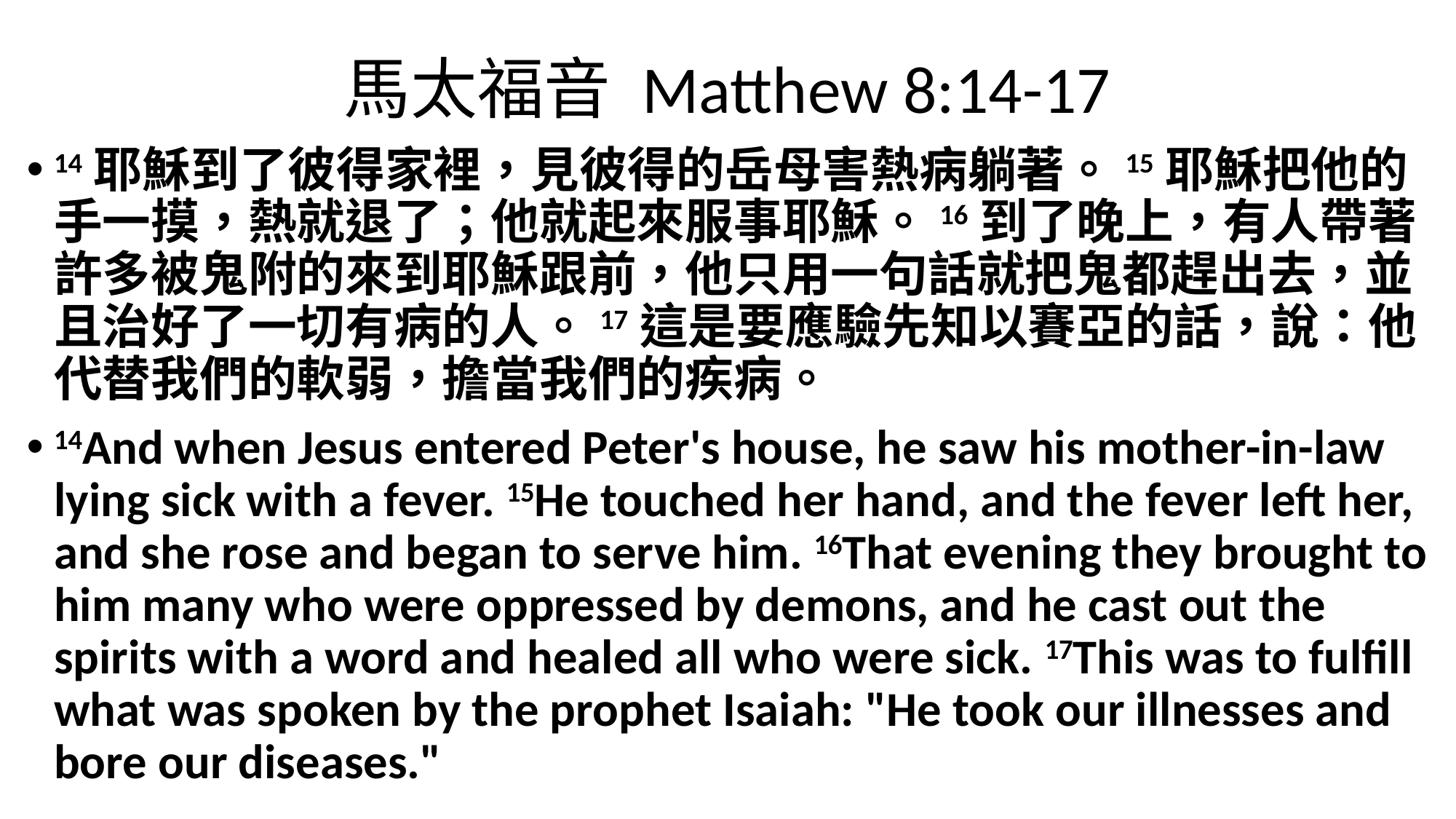

# 馬太福音 Matthew 8:14-17
14耶穌到了彼得家裡，見彼得的岳母害熱病躺著。15耶穌把他的手一摸，熱就退了；他就起來服事耶穌。16到了晚上，有人帶著許多被鬼附的來到耶穌跟前，他只用一句話就把鬼都趕出去，並且治好了一切有病的人。17這是要應驗先知以賽亞的話，說：他代替我們的軟弱，擔當我們的疾病。
14And when Jesus entered Peter's house, he saw his mother-in-law lying sick with a fever. 15He touched her hand, and the fever left her, and she rose and began to serve him. 16That evening they brought to him many who were oppressed by demons, and he cast out the spirits with a word and healed all who were sick. 17This was to fulfill what was spoken by the prophet Isaiah: "He took our illnesses and bore our diseases."